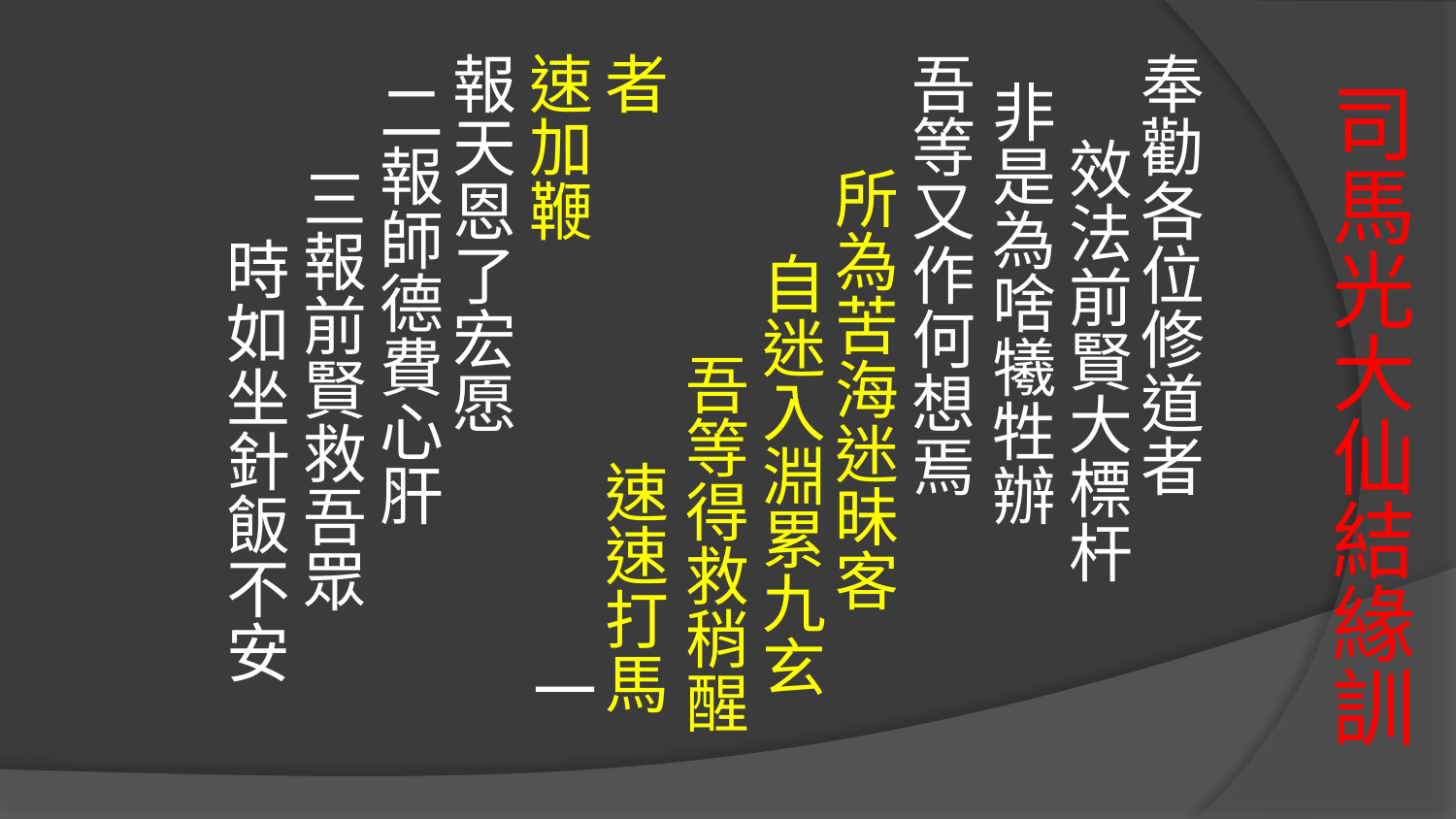

奉勸各位修道者                          效法前賢大標杆                非是為啥犧牲辦               吾等又作何想焉                            所為苦海迷昧客                          自迷入淵累九玄                           吾等得救稍醒者                        速速打馬速加鞭                             一報天恩了宏愿                          二報師德費心肝                          三報前賢救吾眾                         時如坐針飯不安

# 司馬光大仙結緣訓